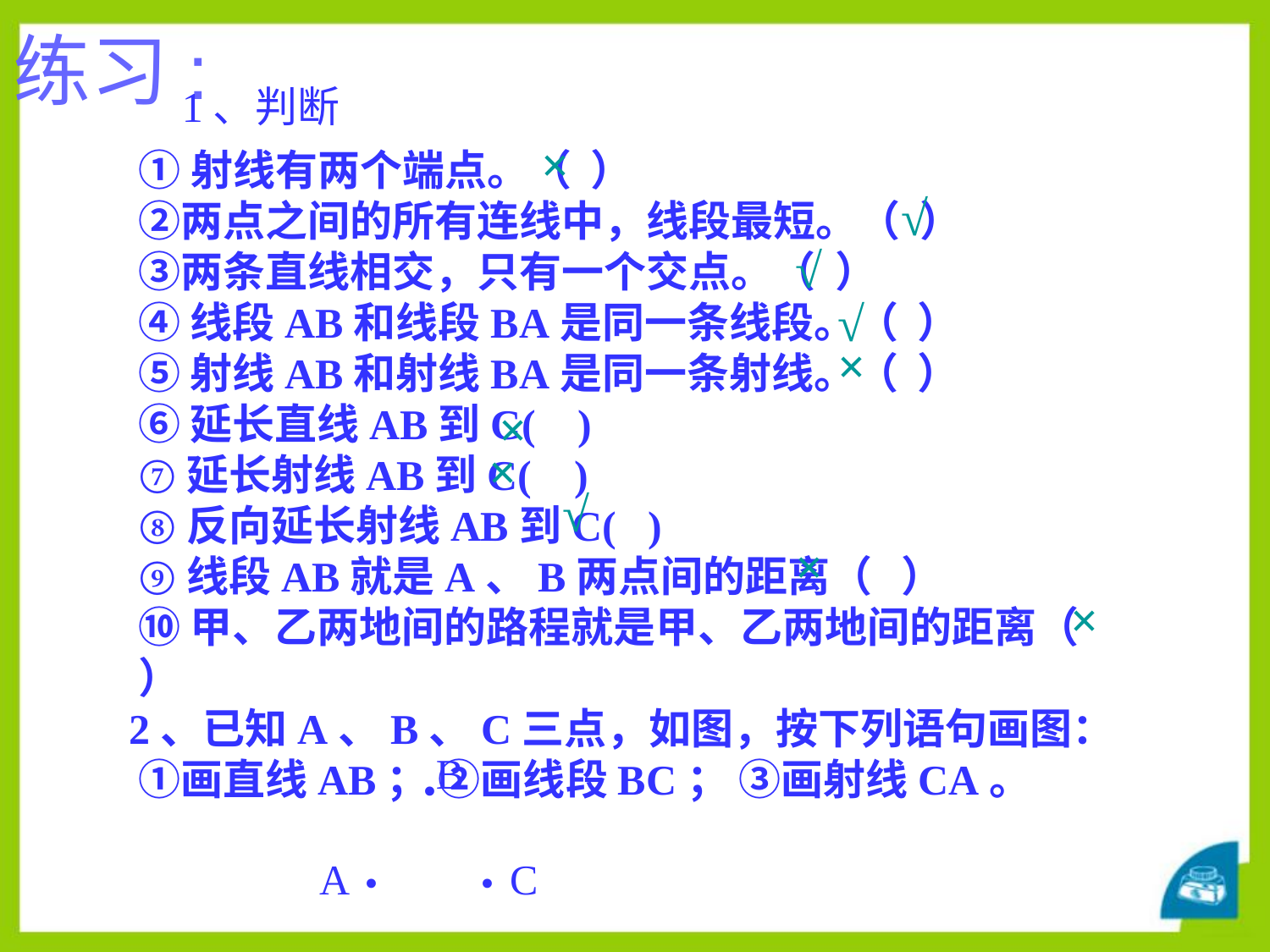

练习:
1、判断
×
 ①射线有两个端点。（  ）
 ②两点之间的所有连线中，线段最短。（  ）
 ③两条直线相交，只有一个交点。（  ）
 ④ 线段AB和线段BA是同一条线段。（  ）
 ⑤ 射线AB和射线BA是同一条射线。（  ）
 ⑥ 延长直线AB到C(    )
 ⑦延长射线AB到C(    )
 ⑧反向延长射线AB到C(   )
 ⑨线段AB就是A、B两点间的距离（   ）
 ⑩ 甲、乙两地间的路程就是甲、乙两地间的距离（  ）
2、已知A、B、C三点，如图，按下列语句画图：
 ①画直线AB； ②画线段BC； ③画射线CA。
√
√
√
×
×
×
√
×
×
   .
.     .
B
A
C